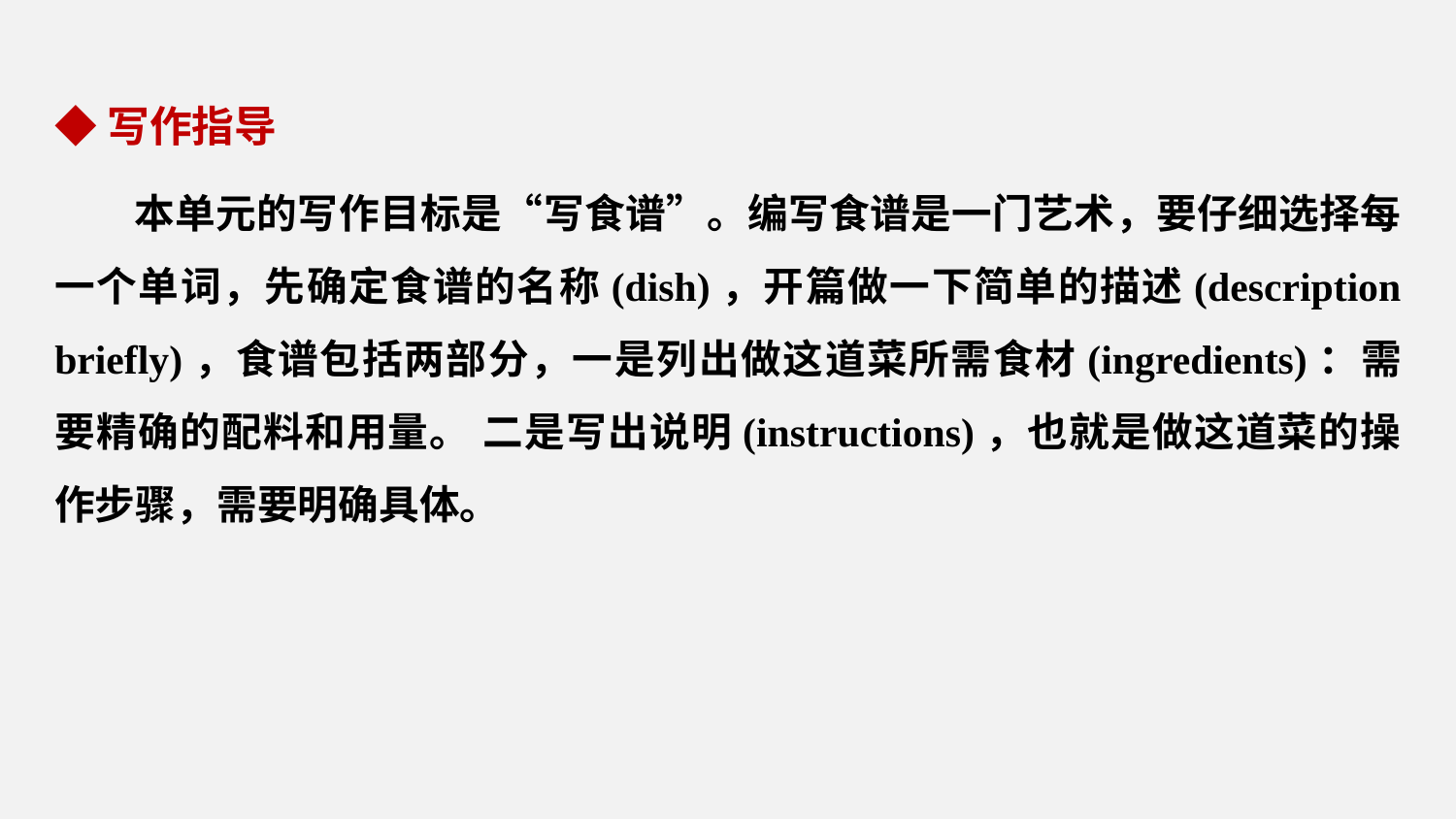

◆写作指导
本单元的写作目标是“写食谱”。编写食谱是一门艺术，要仔细选择每一个单词，先确定食谱的名称(dish)，开篇做一下简单的描述(description briefly)，食谱包括两部分，一是列出做这道菜所需食材(ingredients)：需要精确的配料和用量。 二是写出说明(instructions)，也就是做这道菜的操作步骤，需要明确具体。